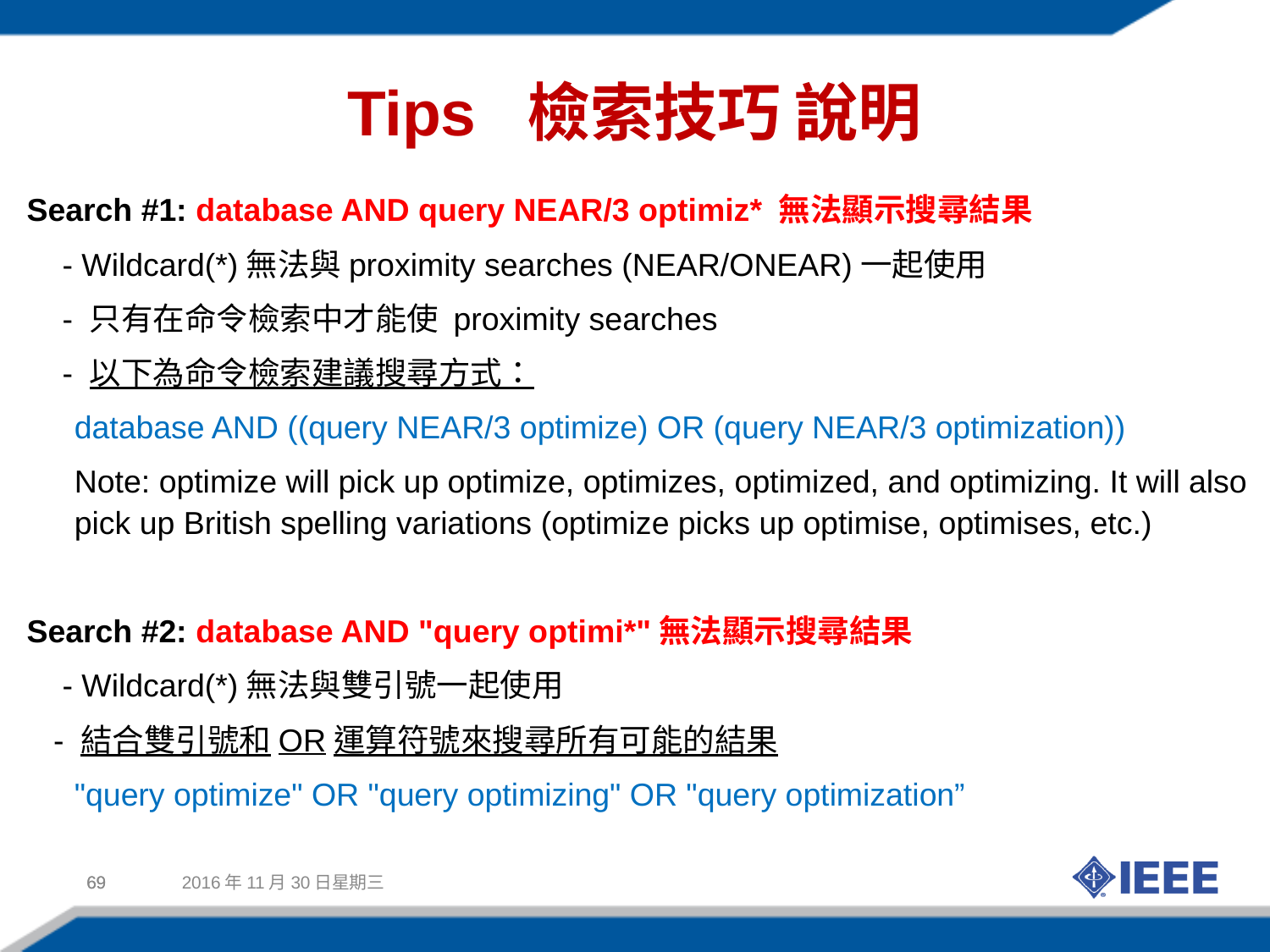

Tips  檢索技巧 說明
Search #1: database AND query NEAR/3 optimiz* 無法顯示搜尋結果
    - Wildcard(*)無法與proximity searches (NEAR/ONEAR)一起使用
    - 只有在命令檢索中才能使 proximity searches
    - 以下為命令檢索建議搜尋方式：
	database AND ((query NEAR/3 optimize) OR (query NEAR/3 optimization))
	Note: optimize will pick up optimize, optimizes, optimized, and optimizing. It will also pick up British spelling variations (optimize picks up optimise, optimises, etc.)

Search #2: database AND "query optimi*"無法顯示搜尋結果
    - Wildcard(*)無法與雙引號一起使用
   - 結合雙引號和OR運算符號來搜尋所有可能的結果
	"query optimize" OR "query optimizing" OR "query optimization”
69
69
2016年11月30日星期三